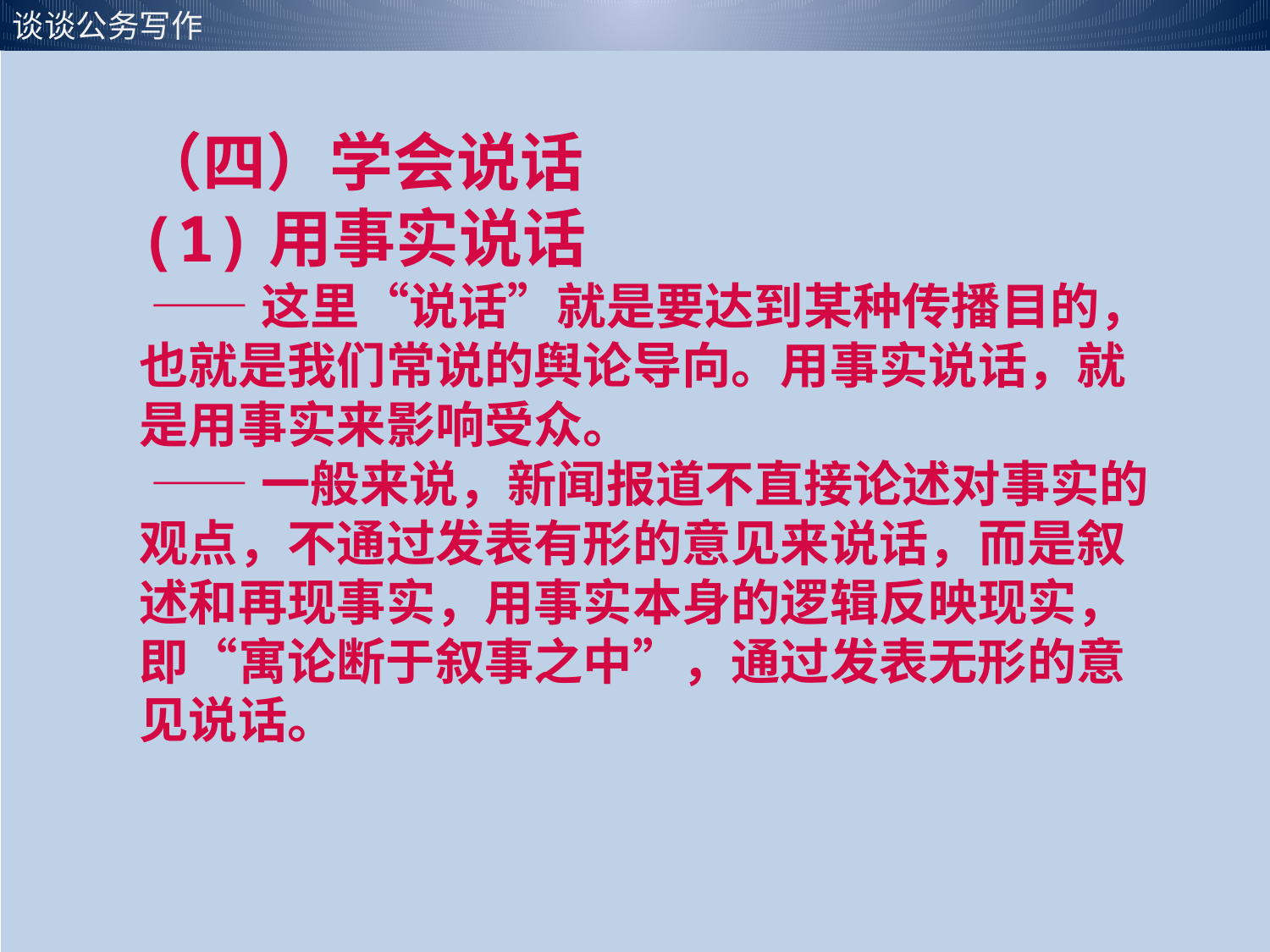

（四）学会说话
(1)用事实说话
 ——这里“说话”就是要达到某种传播目的，也就是我们常说的舆论导向。用事实说话，就是用事实来影响受众。
 ——一般来说，新闻报道不直接论述对事实的观点，不通过发表有形的意见来说话，而是叙述和再现事实，用事实本身的逻辑反映现实，即“寓论断于叙事之中”，通过发表无形的意见说话。